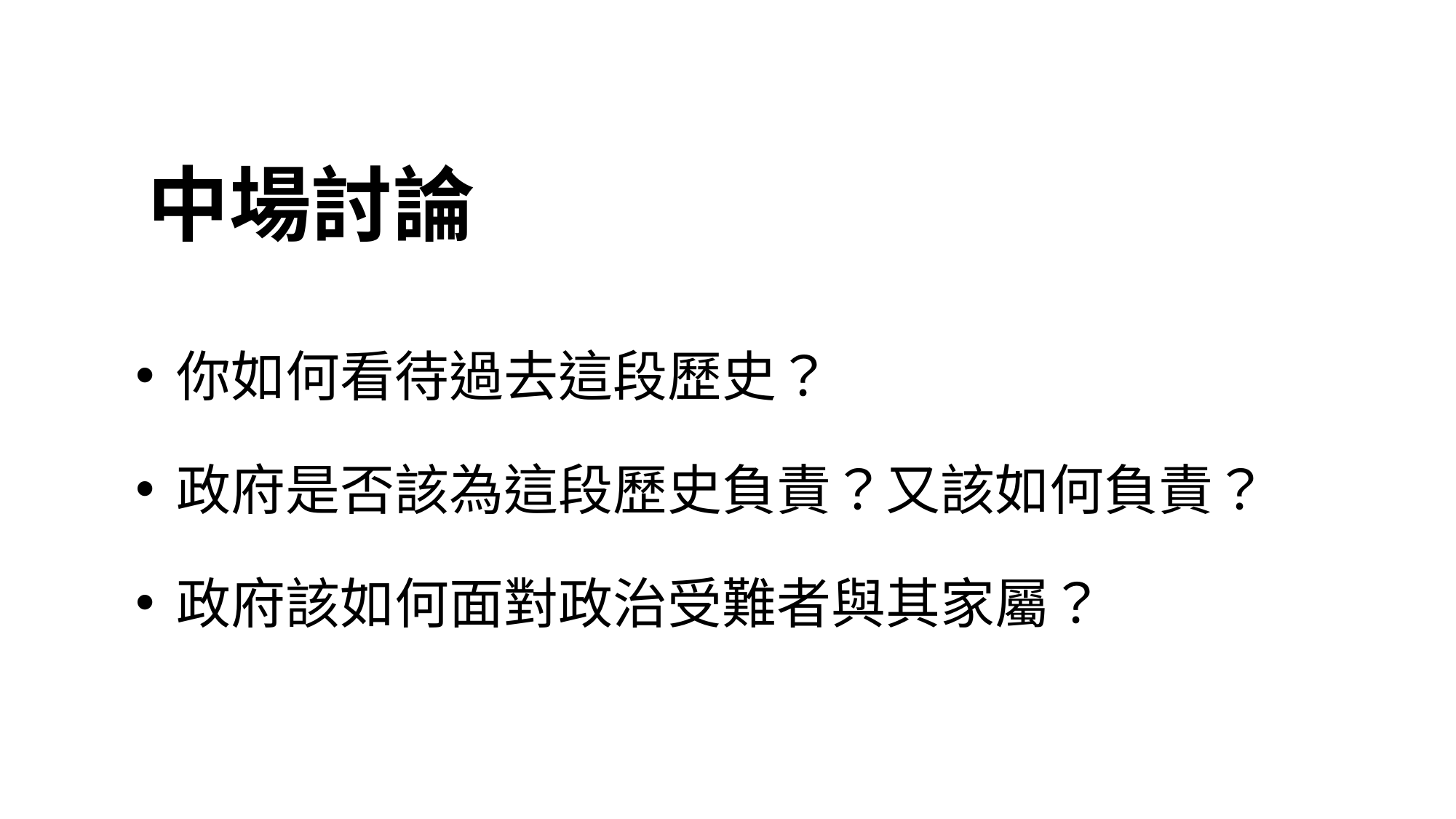

# 中場討論
你如何看待過去這段歷史？
政府是否該為這段歷史負責？又該如何負責？
政府該如何面對政治受難者與其家屬？